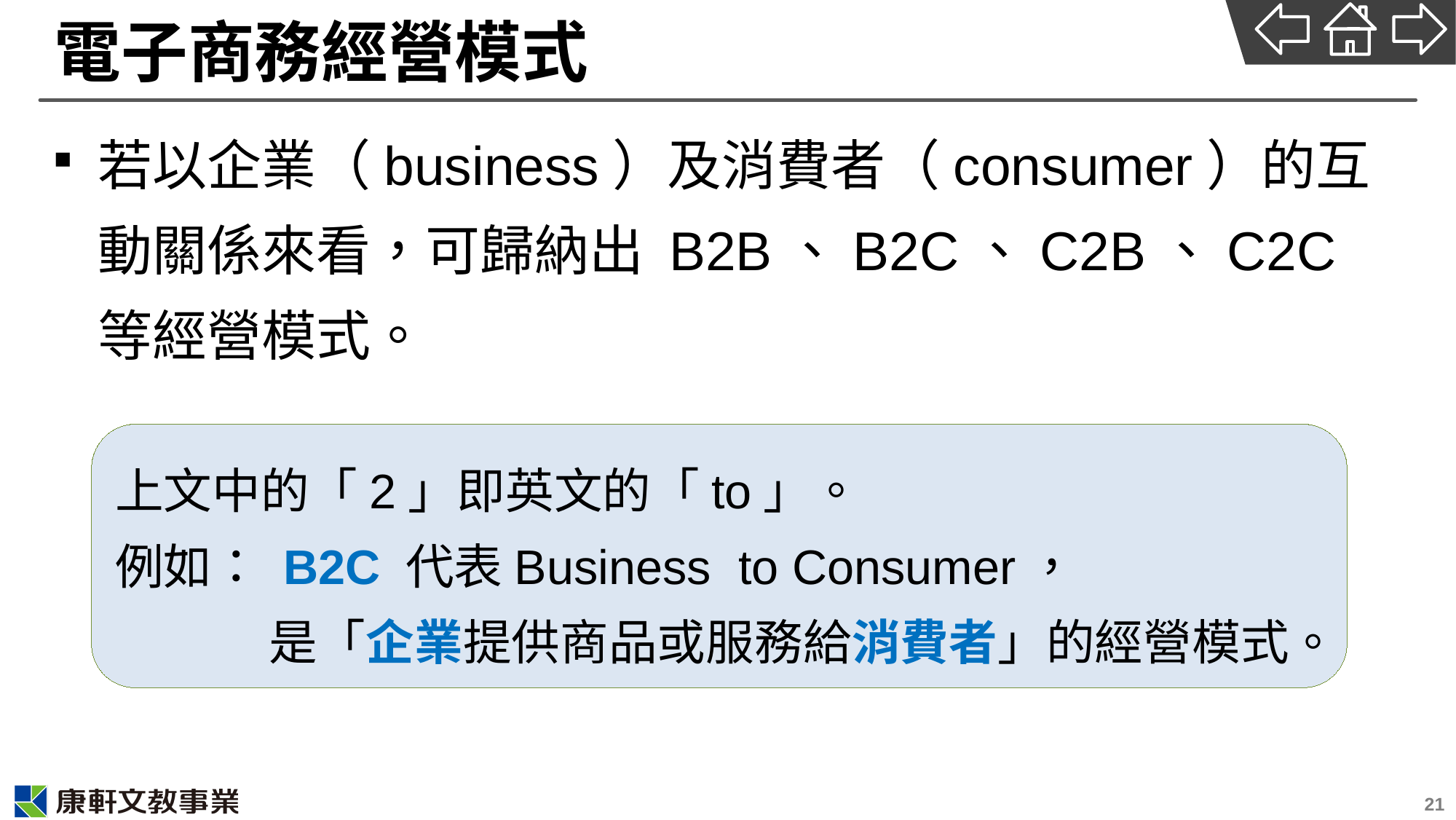

# 電子商務經營模式
若以企業（business）及消費者（consumer）的互動關係來看，可歸納出 B2B、B2C、C2B、C2C   等經營模式。

上文中的「2」即英文的「to」。
例如： B2C 代表Business  to Consumer，
             是「企業提供商品或服務給消費者」的經營模式。
21